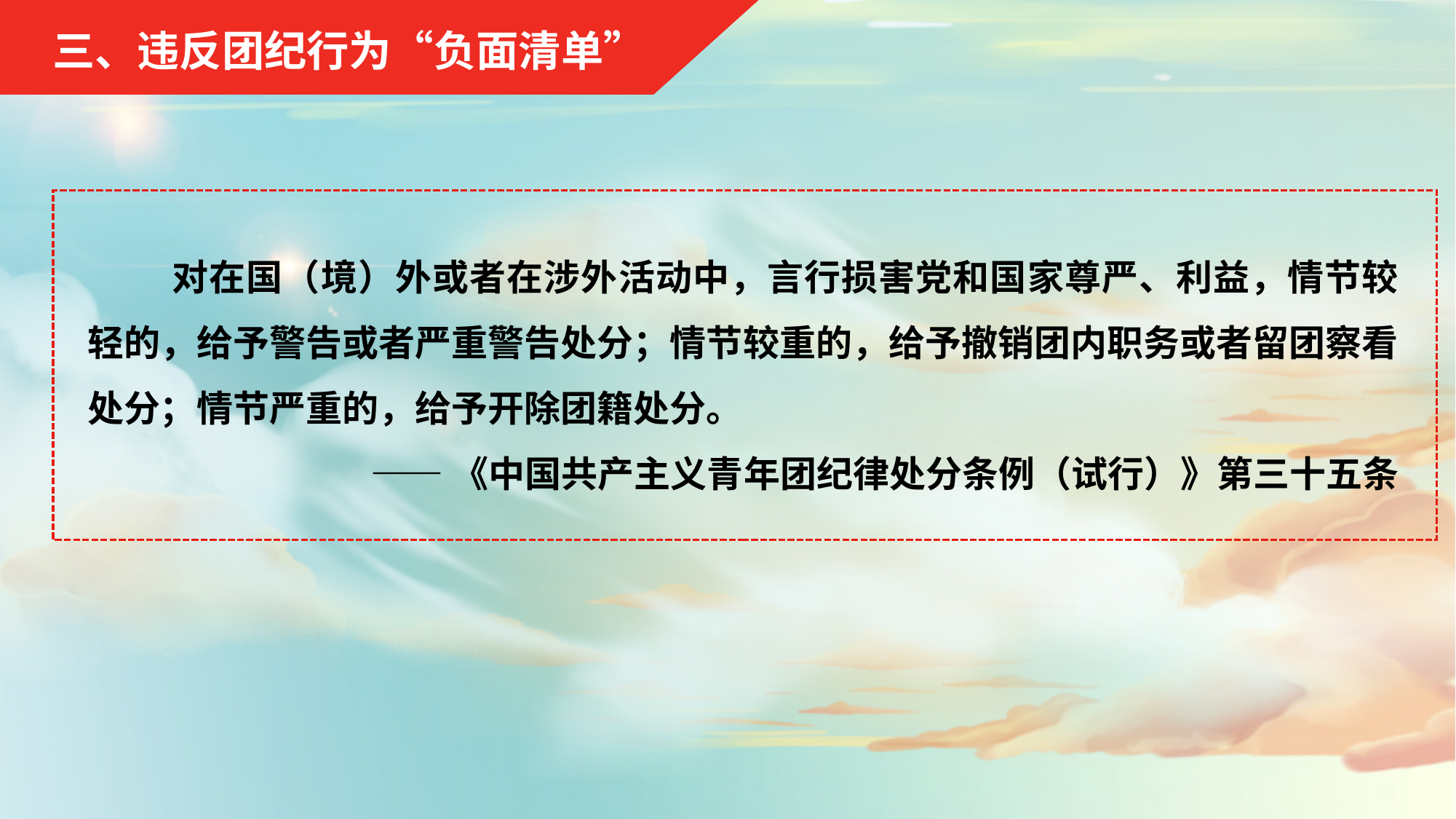

三、违反团纪行为“负面清单”

对在国（境）外或者在涉外活动中，言行损害党和国家尊严、利益，情节较轻的，给予警告或者严重警告处分；情节较重的，给予撤销团内职务或者留团察看处分；情节严重的，给予开除团籍处分。
——《中国共产主义青年团纪律处分条例（试行）》第三十五条